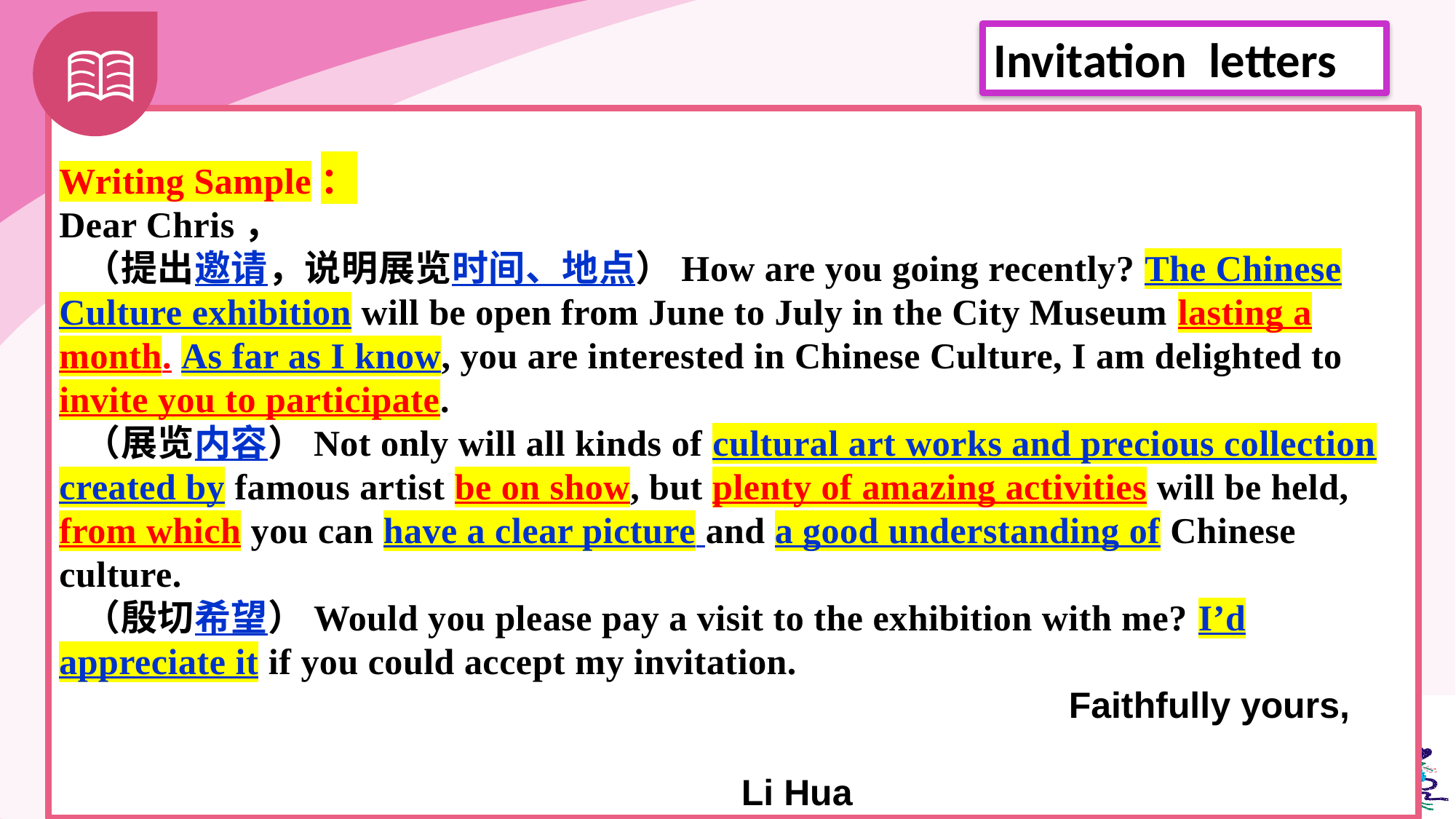

Writing Sample：
Dear Chris，
（提出邀请，说明展览时间、地点）How are you going recently? The Chinese Culture exhibition will be open from June to July in the City Museum lasting a month. As far as I know, you are interested in Chinese Culture, I am delighted to invite you to participate.
（展览内容）Not only will all kinds of cultural art works and precious collection created by famous artist be on show, but plenty of amazing activities will be held, from which you can have a clear picture and a good understanding of Chinese culture.
（殷切希望）Would you please pay a visit to the exhibition with me? I’d appreciate it if you could accept my invitation.
				Faithfully yours,                                            					Li Hua